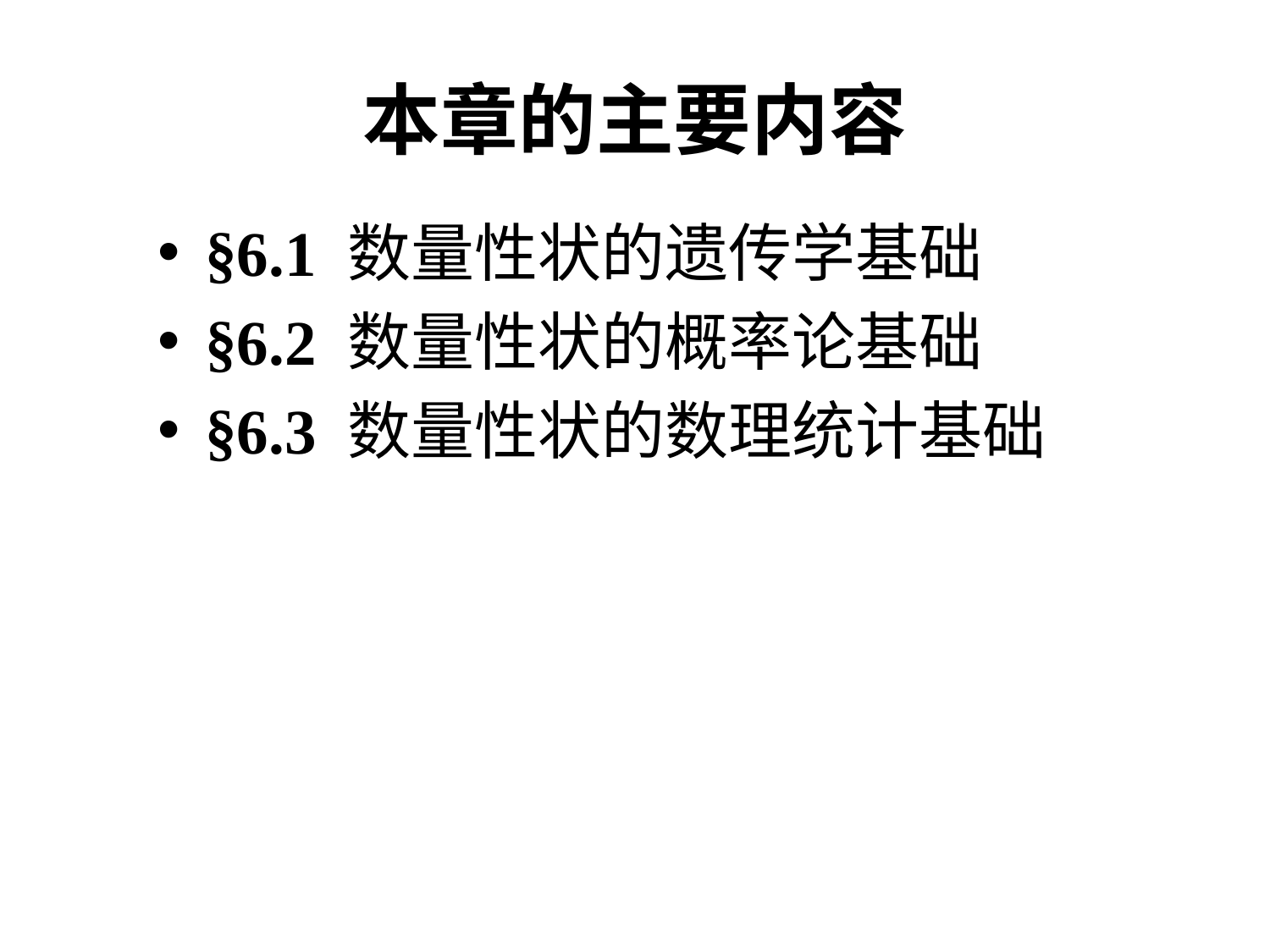

# 本章的主要内容
§6.1 数量性状的遗传学基础
§6.2 数量性状的概率论基础
§6.3 数量性状的数理统计基础